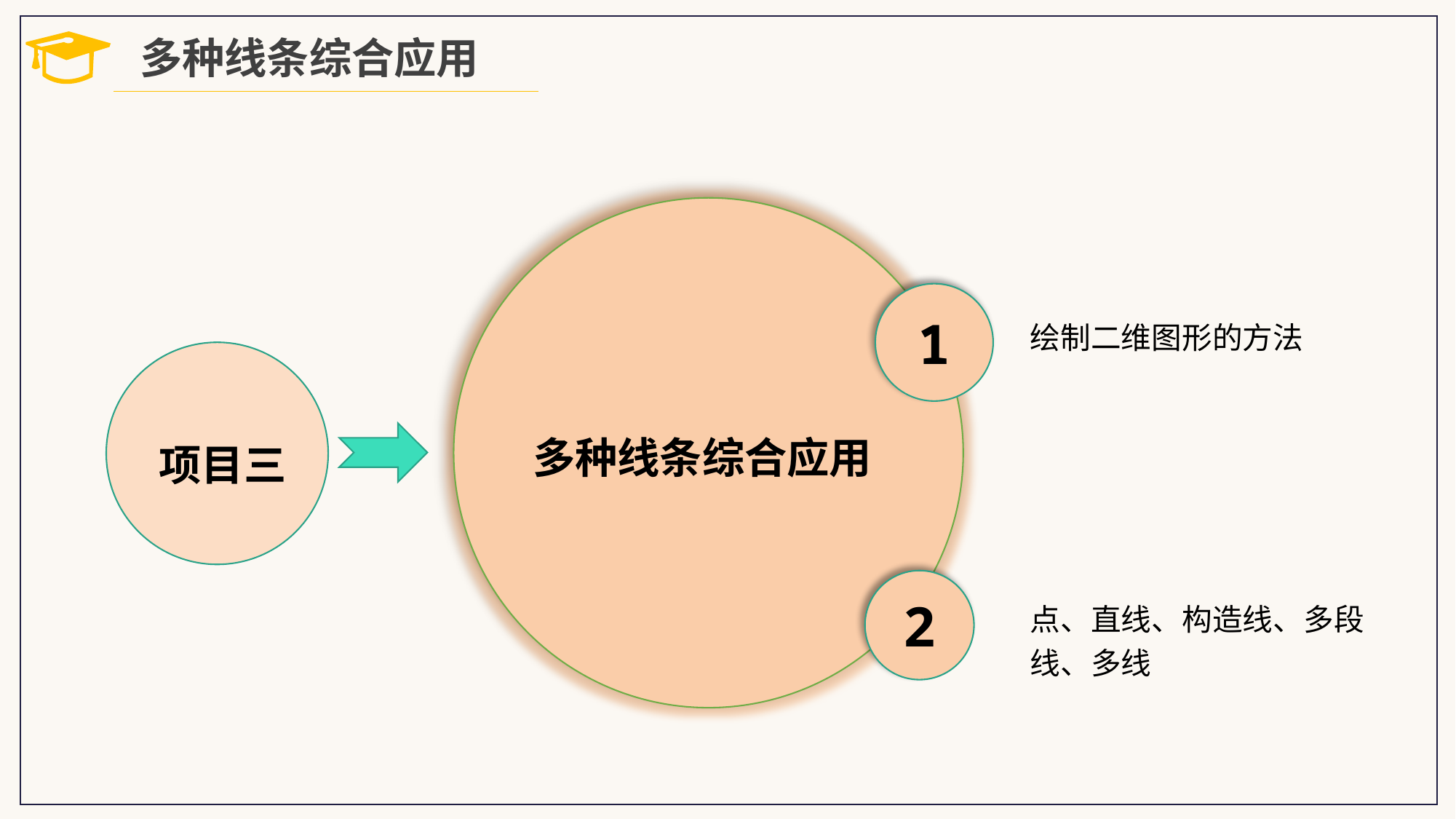

多种线条综合应用

1
绘制二维图形的方法

多种线条综合应用
项目三

2
点、直线、构造线、多段线、多线